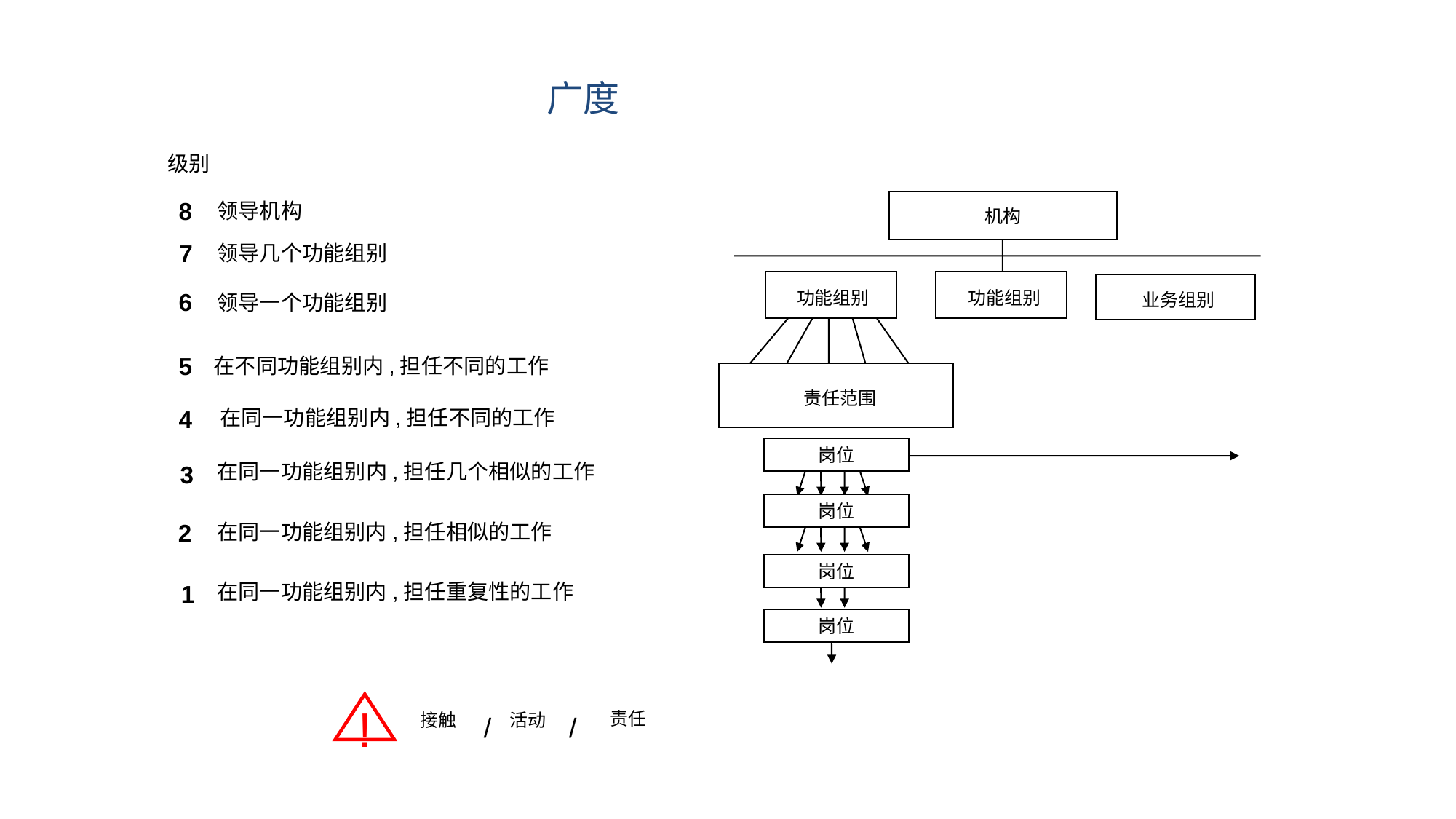

广度
级别
8
机构

 功能组别
 功能组别
 业务组别

 责任范围
岗位

岗位

岗位

岗位

领导机构
7
领导几个功能组别
6
领导一个功能组别
5
在不同功能组别内,担任不同的工作
4
在同一功能组别内,担任不同的工作
在同一功能组别内,担任几个相似的工作
3
2
在同一功能组别内,担任相似的工作
在同一功能组别内,担任重复性的工作
1
!
责任
 活动
接触

/
/